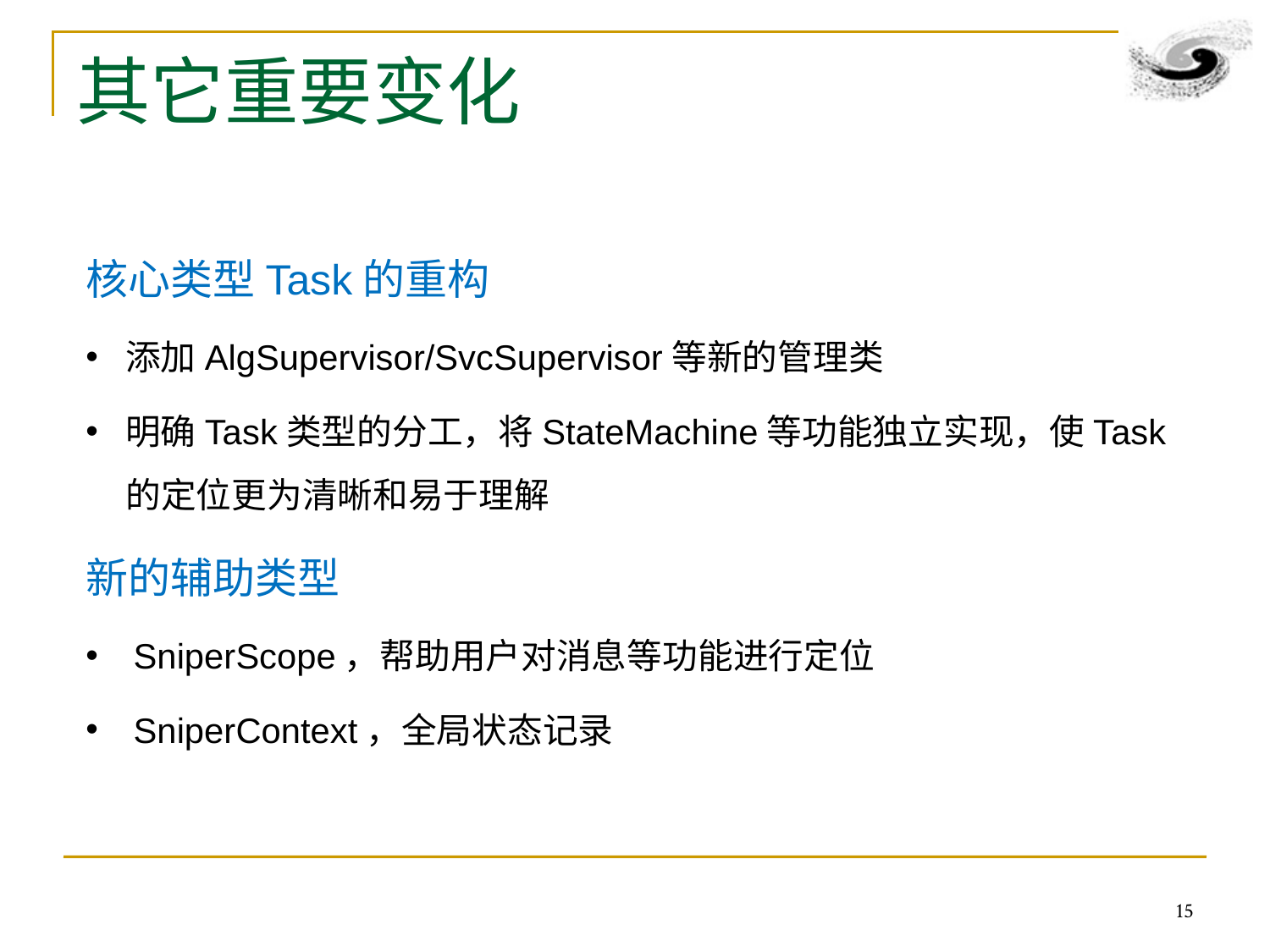

# 其它重要变化
核心类型Task的重构
添加AlgSupervisor/SvcSupervisor等新的管理类
明确Task类型的分工，将StateMachine等功能独立实现，使Task的定位更为清晰和易于理解
新的辅助类型
SniperScope，帮助用户对消息等功能进行定位
SniperContext，全局状态记录
15